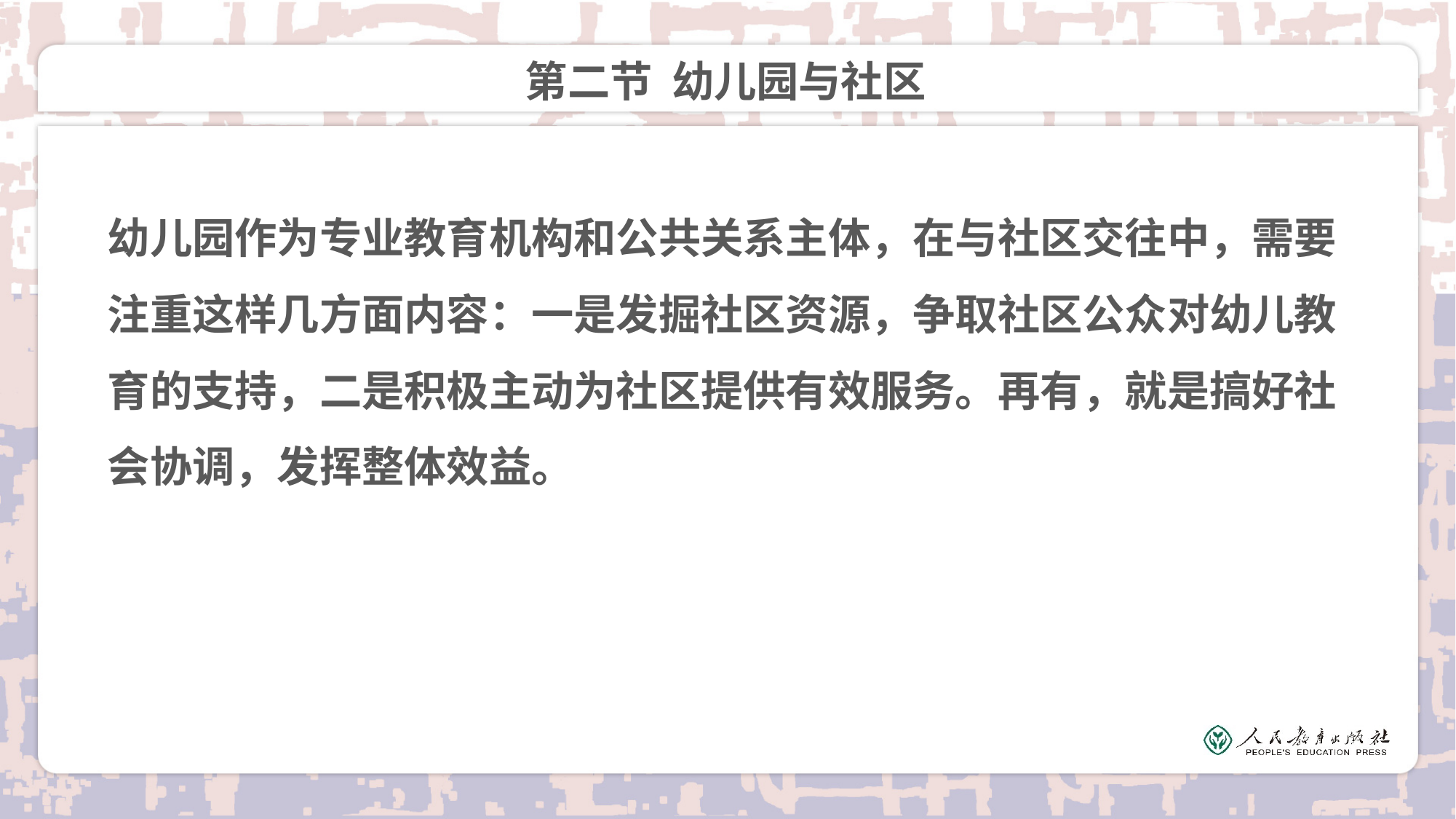

# 第二节  幼儿园与社区
幼儿园作为专业教育机构和公共关系主体，在与社区交往中，需要注重这样几方面内容：一是发掘社区资源，争取社区公众对幼儿教育的支持，二是积极主动为社区提供有效服务。再有，就是搞好社会协调，发挥整体效益。